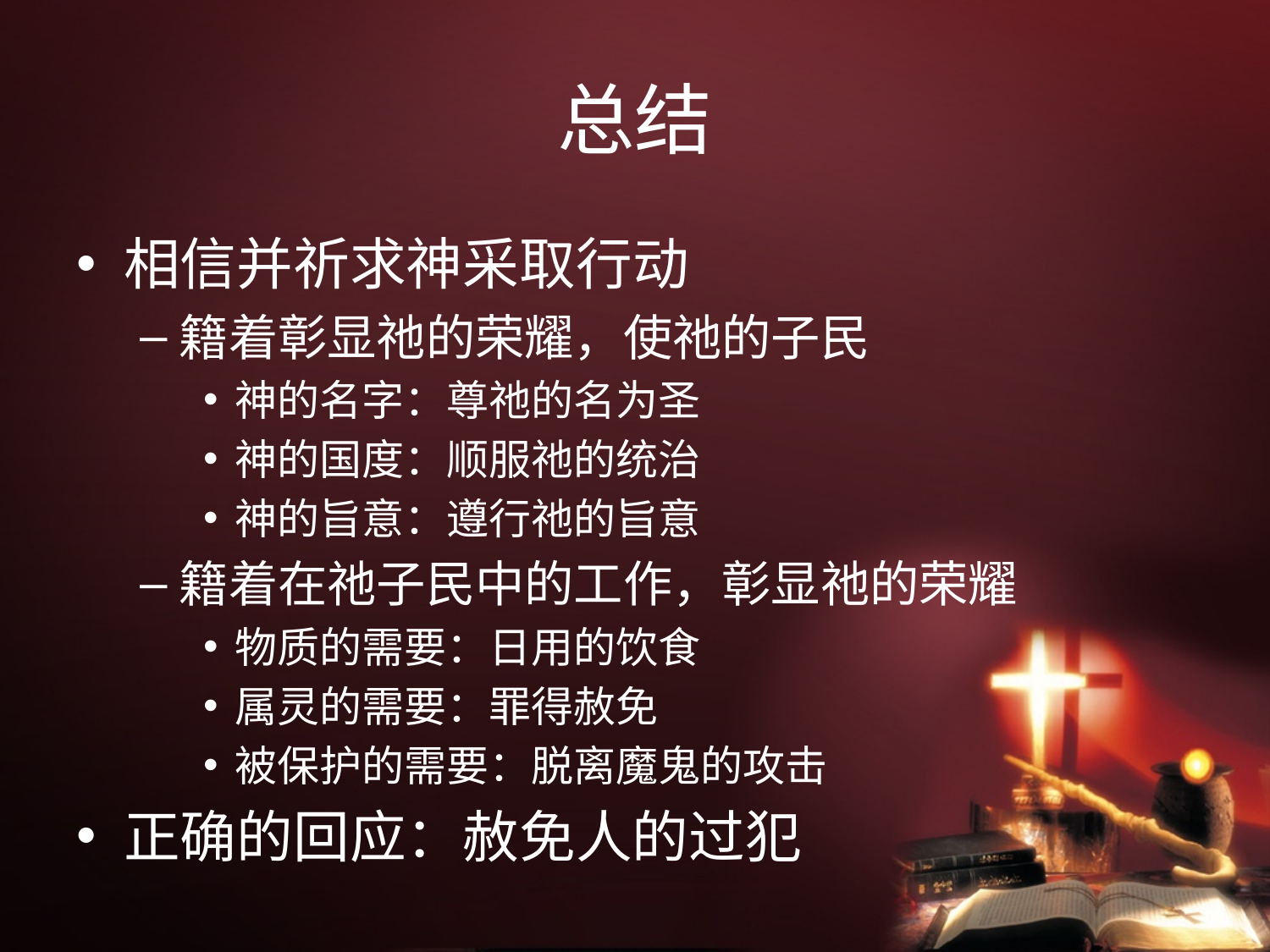

# 总结
相信并祈求神采取行动
籍着彰显祂的荣耀，使祂的子民
神的名字：尊祂的名为圣
神的国度：顺服祂的统治
神的旨意：遵行祂的旨意
籍着在祂子民中的工作，彰显祂的荣耀
物质的需要：日用的饮食
属灵的需要：罪得赦免
被保护的需要：脱离魔鬼的攻击
正确的回应：赦免人的过犯